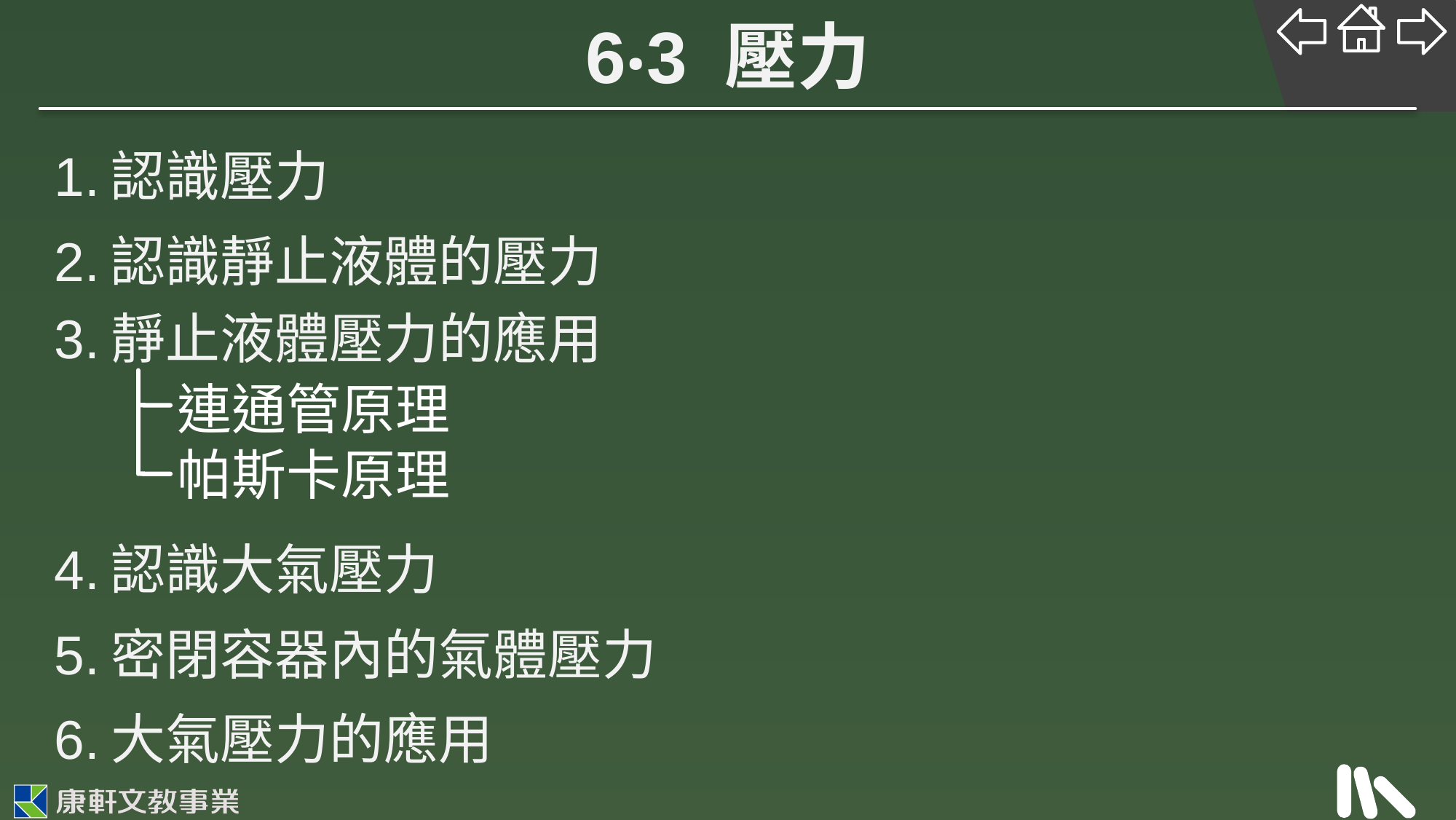

# 6‧3 壓力

認識壓力
認識靜止液體的壓力
靜止液體壓力的應用
認識大氣壓力
密閉容器內的氣體壓力
大氣壓力的應用
連通管原理
帕斯卡原理